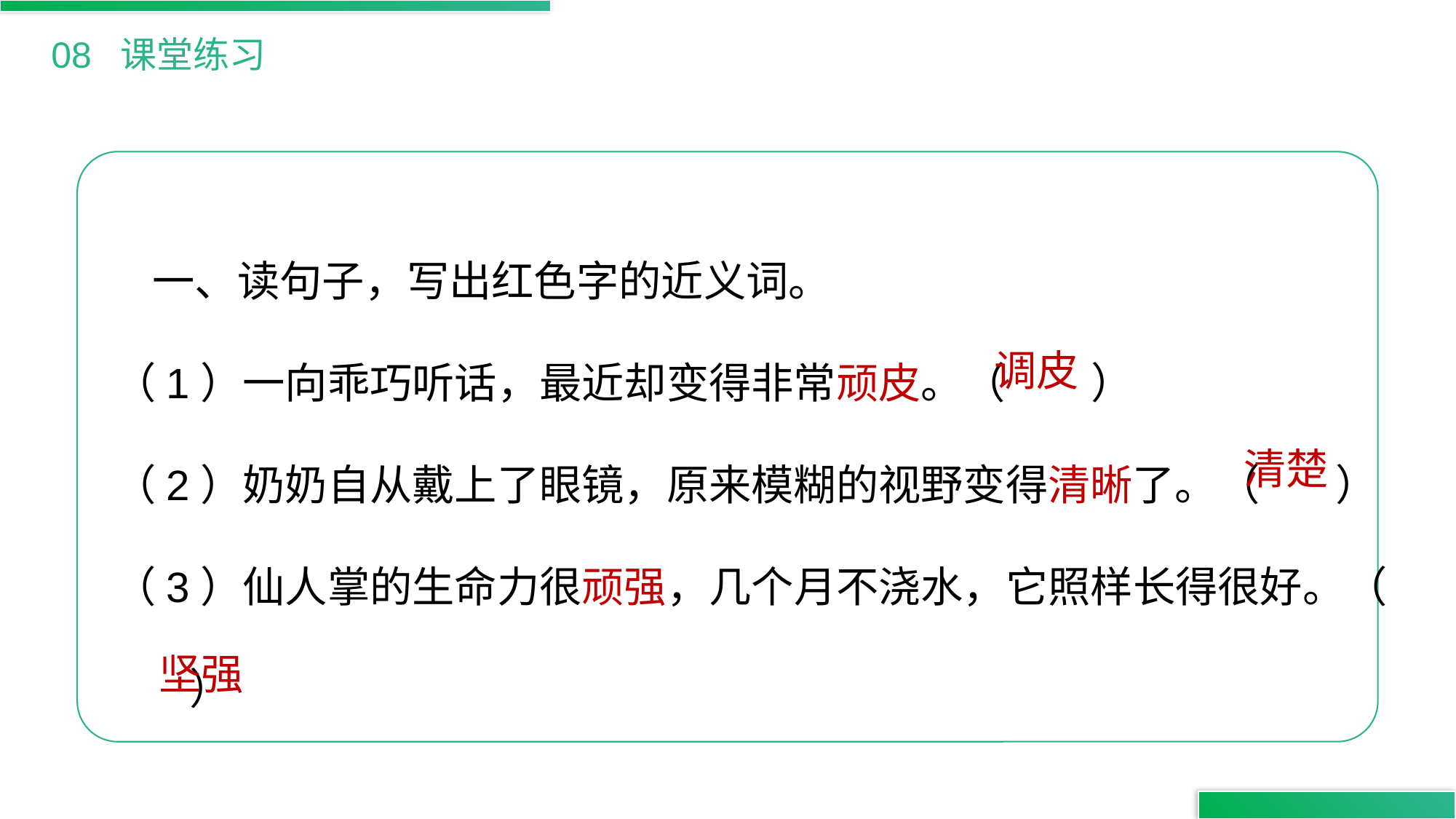

08  课堂练习
   一、读句子，写出红色字的近义词。
（1）一向乖巧听话，最近却变得非常顽皮。（         ）
（2）奶奶自从戴上了眼镜，原来模糊的视野变得清晰了。（        ）
（3）仙人掌的生命力很顽强，几个月不浇水，它照样长得很好。（         ）
调皮
清楚
坚强